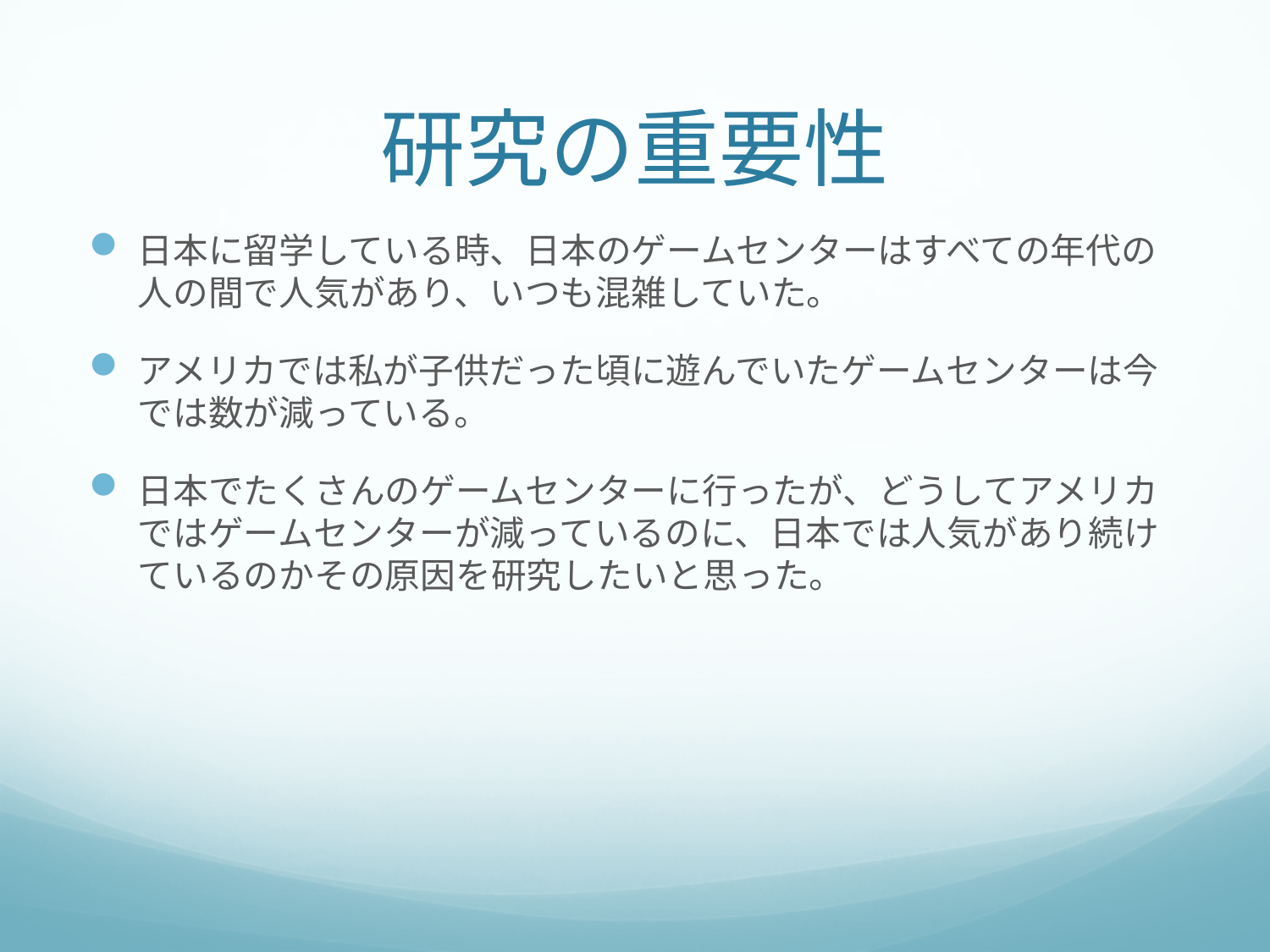

# 研究の重要性
日本に留学している時、日本のゲームセンターはすべての年代の人の間で人気があり、いつも混雑していた。
アメリカでは私が子供だった頃に遊んでいたゲームセンターは今では数が減っている。
日本でたくさんのゲームセンターに行ったが、どうしてアメリカではゲームセンターが減っているのに、日本では人気があり続けているのかその原因を研究したいと思った。